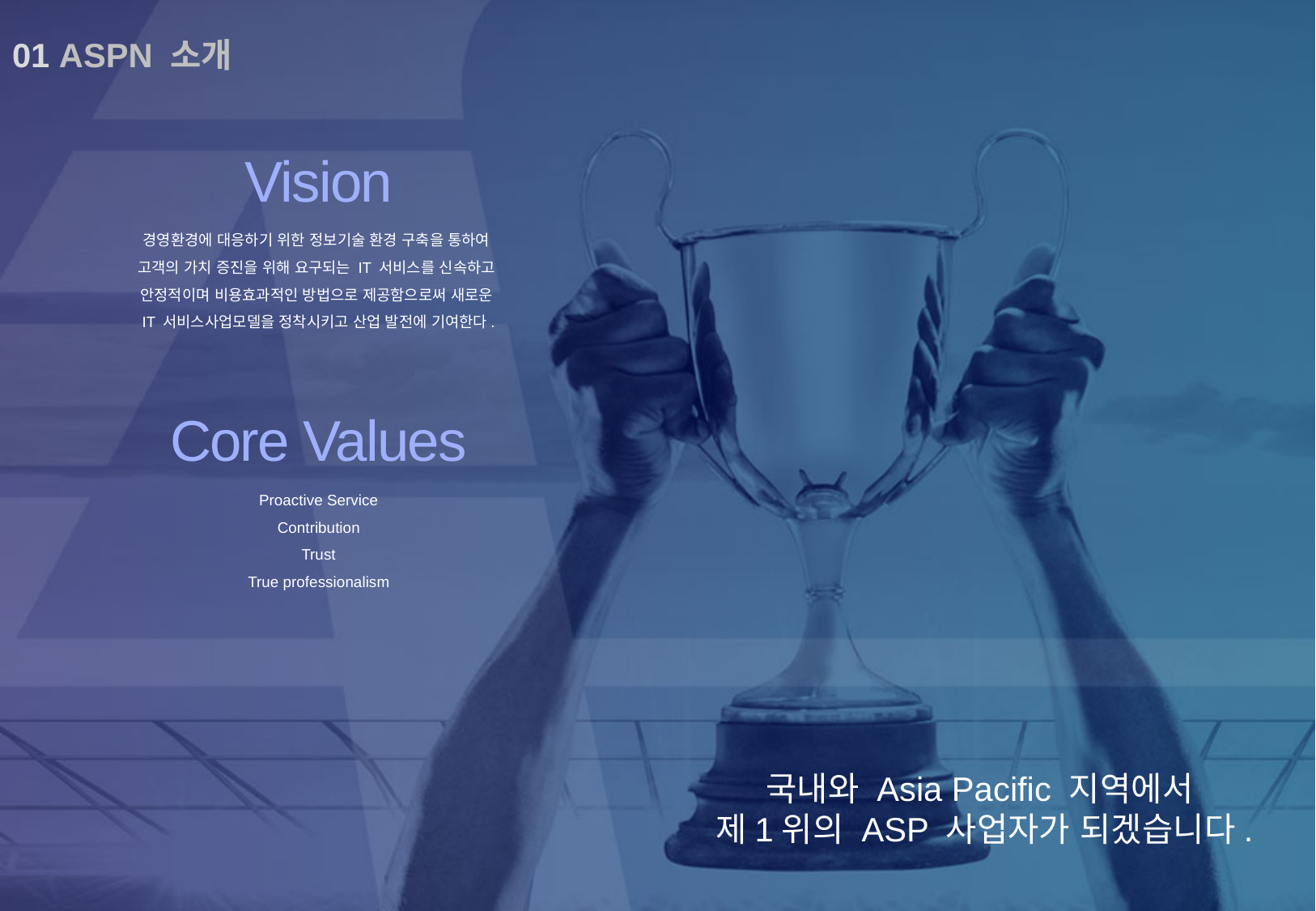

01 ASPN 소개
Vision
경영환경에 대응하기 위한 정보기술 환경 구축을 통하여
고객의 가치 증진을 위해 요구되는 IT 서비스를 신속하고
안정적이며 비용효과적인 방법으로 제공함으로써 새로운
IT 서비스사업모델을 정착시키고 산업 발전에 기여한다.
Core Values
Proactive Service
Contribution
Trust
True professionalism
국내와 Asia Pacific 지역에서
제1위의 ASP 사업자가 되겠습니다.